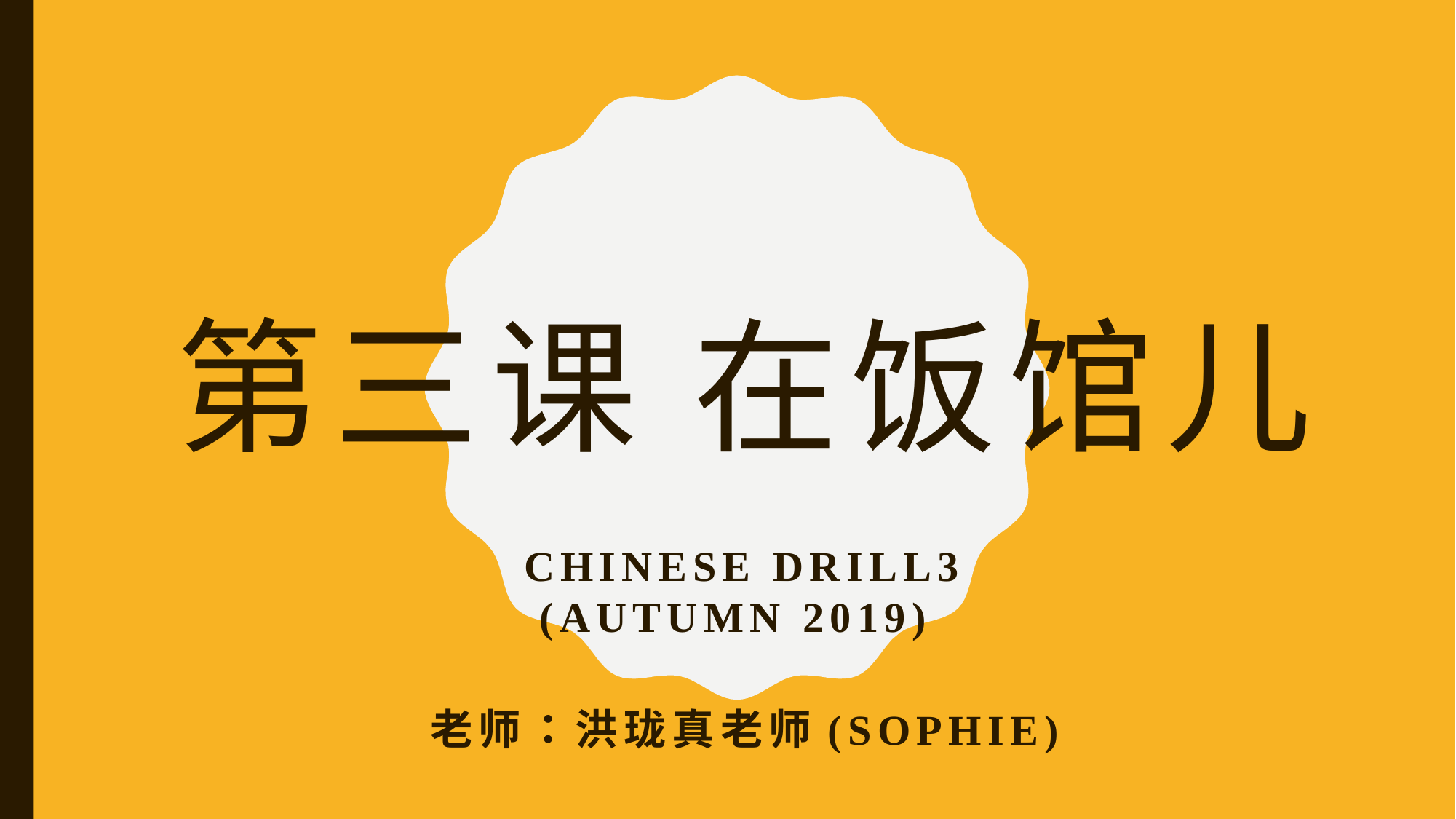

# 第三课 在饭馆儿
Chinese Drill3
(Autumn 2019)
老师：洪珑真老师(Sophie)